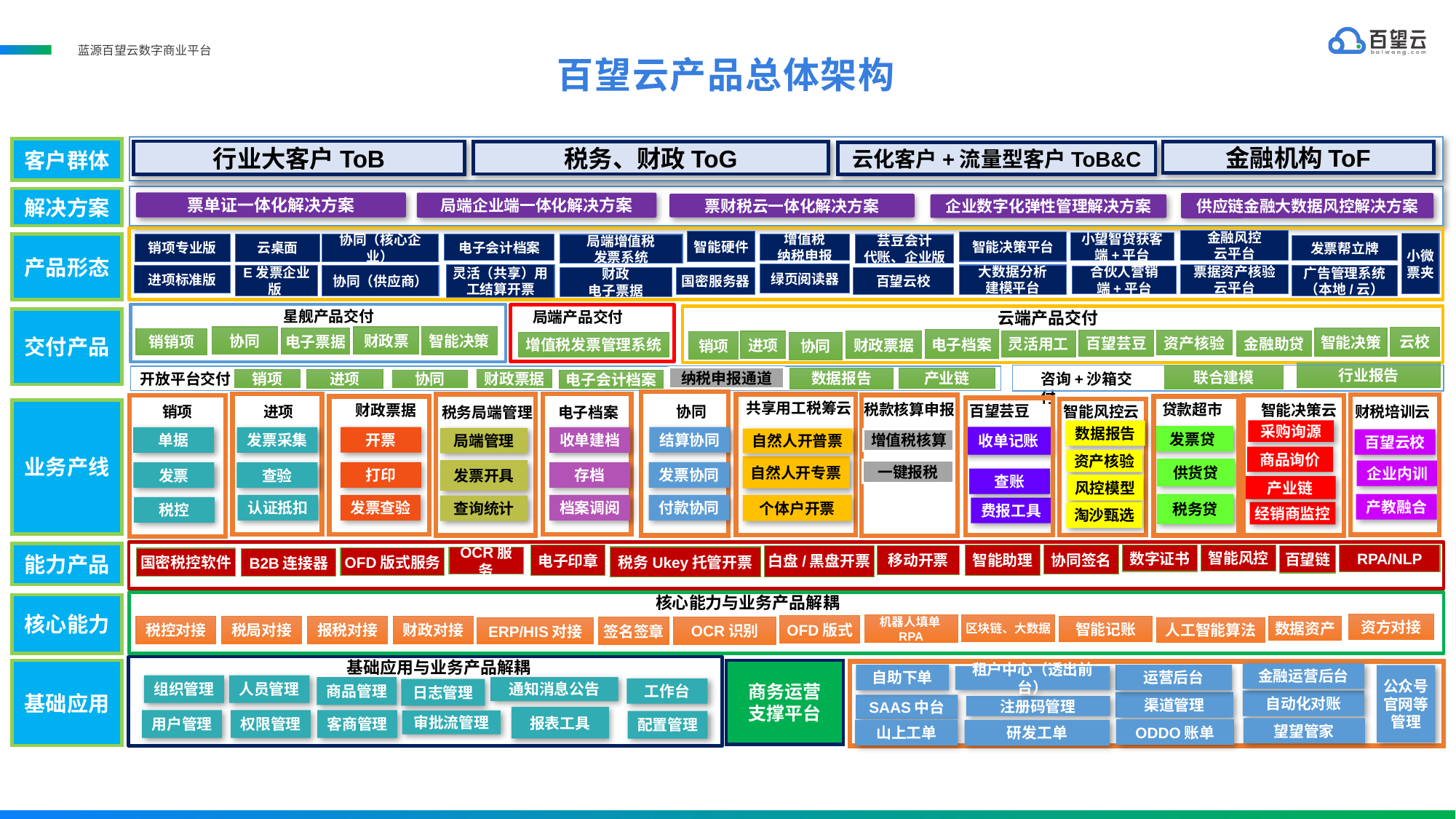

百望云产品总体架构

客户群体
行业大客户ToB
金融机构ToF
税务、财政ToG
云化客户+流量型客户ToB&C

解决方案
票单证一体化解决方案
局端企业端一体化解决方案
供应链金融大数据风控解决方案
票财税云一体化解决方案
企业数字化弹性管理解决方案

金融风控
云平台
智能硬件
智能决策平台
小望智贷获客
端+平台
协同（核心企业）
电子会计档案
增值税
纳税申报
局端增值税
发票系统
芸豆会计
代账、企业版
绿页阅读器
灵活（共享）用工结算开票
票据资产核验
云平台
大数据分析
建模平台
协同（供应商）
合伙人营销
端+平台
财政
电子票据
国密服务器
百望云校
小微
票夹
销项专业版
云桌面
产品形态
发票帮立牌
E发票企业版
进项标准版
广告管理系统（本地/云）
星舰产品交付
云端产品交付
局端产品交付

交付产品
智能决策
协同
财政票
云校
电子票据
智能决策
销销项
电子档案
百望芸豆
资产核验
灵活用工
金融助贷
财政票据
进项
销项
增值税发票管理系统
协同
行业报告
开放平台交付
咨询+沙箱交付

联合建模

纳税申报通道
数据报告
产业链
财政票据
销项
进项
电子会计档案
协同

共享用工税筹云

税款核算申报
贷款超市

财政票据

智能决策云
百望芸豆

销项
进项
协同
智能风控云
财税培训云
税务局端管理

电子档案

业务产线
采购询源
数据报告
发票贷
收单记账
开票
结算协同
单据
发票采集
收单建档
局端管理
自然人开普票
百望云校
增值税核算
商品询价
资产核验
自然人开专票
供货贷
一键报税
发票开具
企业内训
打印
发票协同
存档
发票
查验
查账
风控模型
产业链
产教融合
税务贷
发票查验
付款协同
个体户开票
认证抵扣
档案调阅
查询统计
税控
费报工具
经销商监控
淘沙甄选

能力产品
智能助理
智能风控
协同签名
数字证书
RPA/NLP
电子印章
白盘/黑盘开票
移动开票
百望链
税务Ukey托管开票
OCR服务
OFD版式服务
国密税控软件
B2B连接器
核心能力与业务产品解耦

核心能力
资方对接
区块链、大数据
机器人填单RPA
OFD版式
智能记账
税控对接
税局对接
报税对接
财政对接
数据资产
OCR识别
签名签章
ERP/HIS对接
人工智能算法
基础应用与业务产品解耦

基础应用
商务运营
支撑平台

金融运营后台
自助下单
运营后台
公众号官网等管理
租户中心（透出前台）
组织管理
人员管理
通知消息公告
商品管理
工作台
日志管理
自动化对账
渠道管理
SAAS中台
注册码管理
报表工具
用户管理
权限管理
客商管理
审批流管理
配置管理
望望管家
ODDO账单
山上工单
研发工单